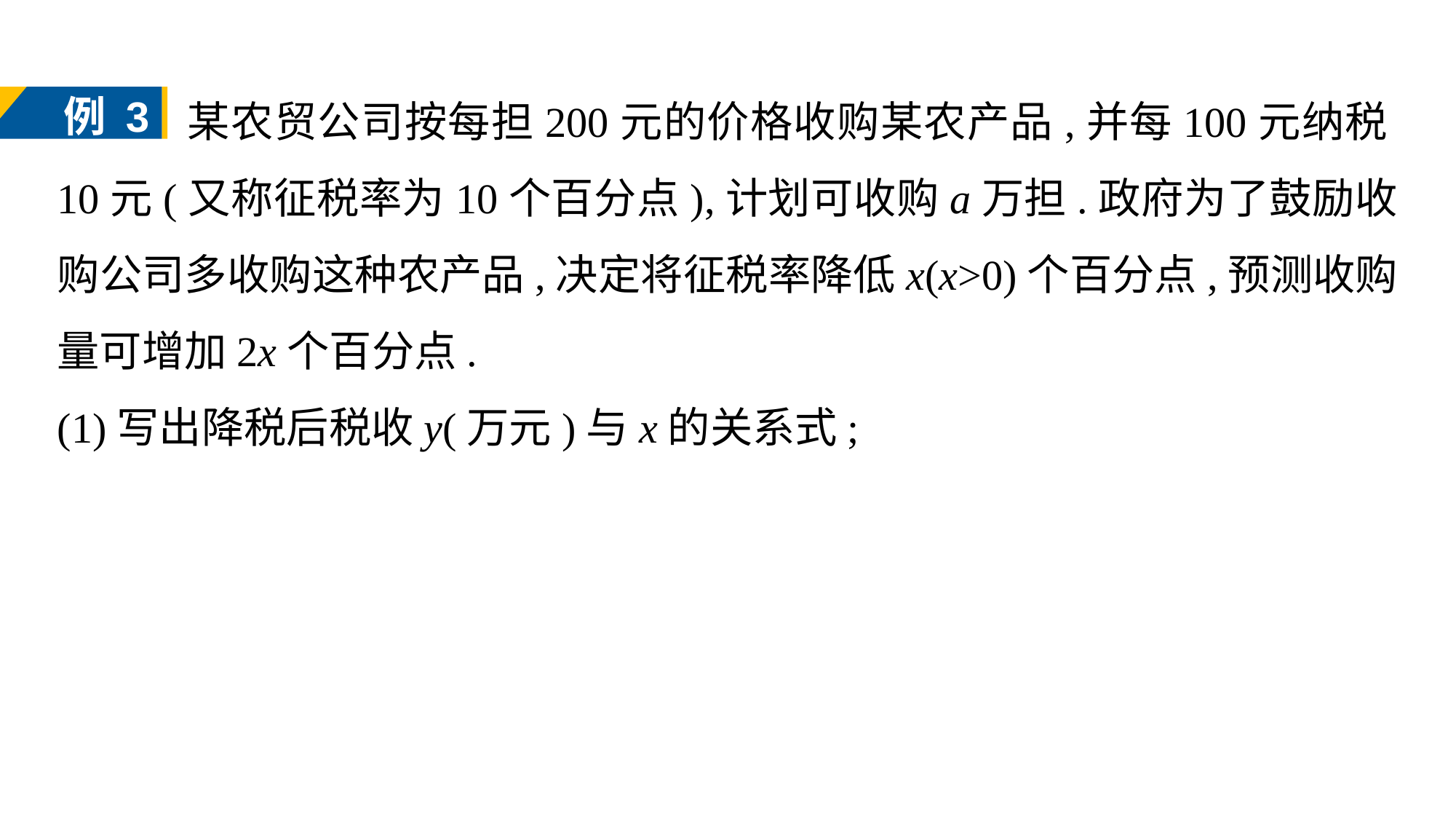

某农贸公司按每担200元的价格收购某农产品,并每100元纳税10元(又称征税率为10个百分点),计划可收购a万担.政府为了鼓励收购公司多收购这种农产品,决定将征税率降低x(x>0)个百分点,预测收购量可增加2x个百分点.
(1)写出降税后税收y(万元)与x的关系式;
例 3